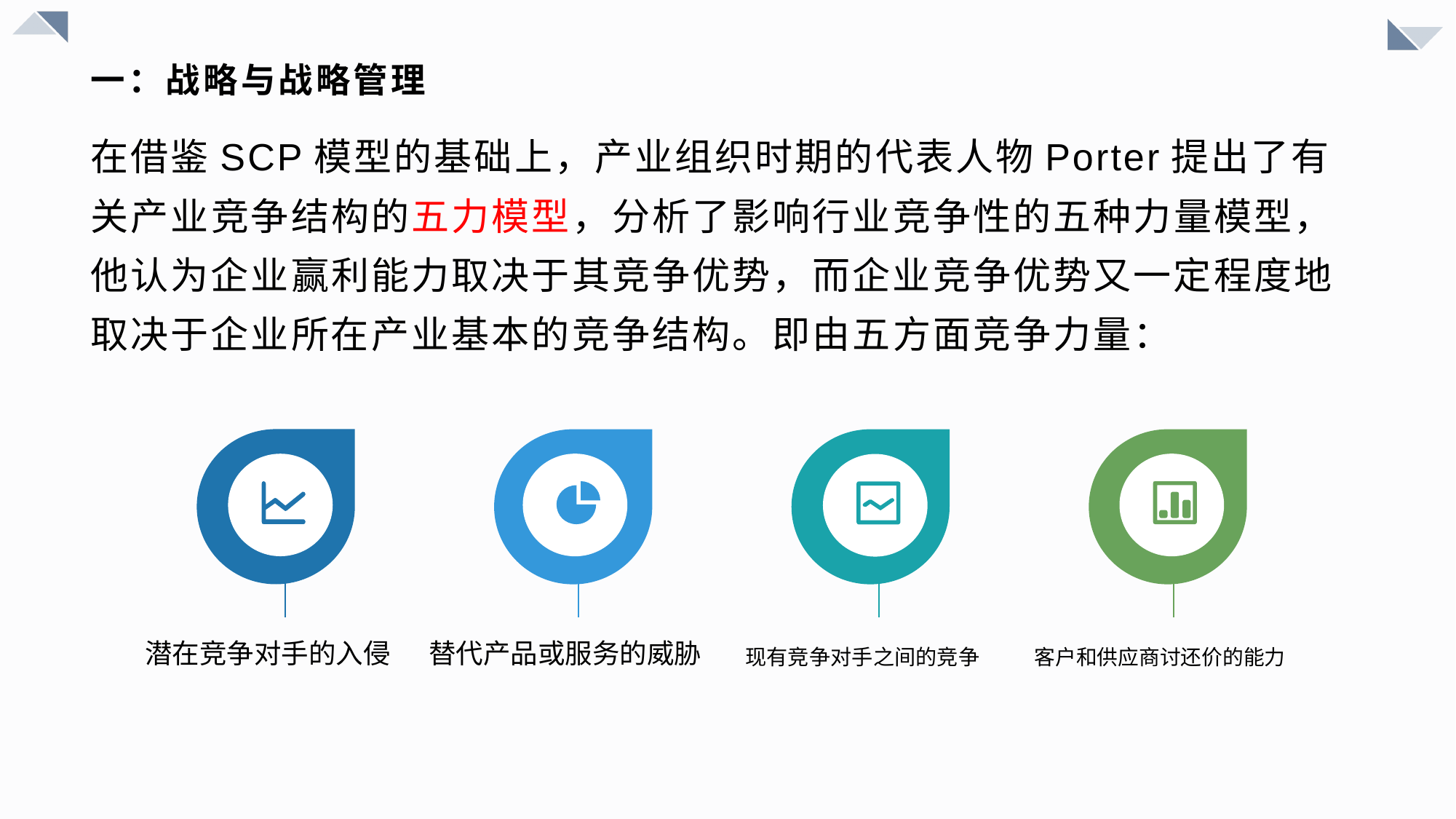

# 一：战略与战略管理
在借鉴SCP模型的基础上，产业组织时期的代表人物Porter提出了有关产业竞争结构的五力模型，分析了影响行业竞争性的五种力量模型，他认为企业赢利能力取决于其竞争优势，而企业竞争优势又一定程度地取决于企业所在产业基本的竞争结构。即由五方面竞争力量：

潜在竞争对手的入侵
替代产品或服务的威胁
现有竞争对手之间的竞争
客户和供应商讨还价的能力